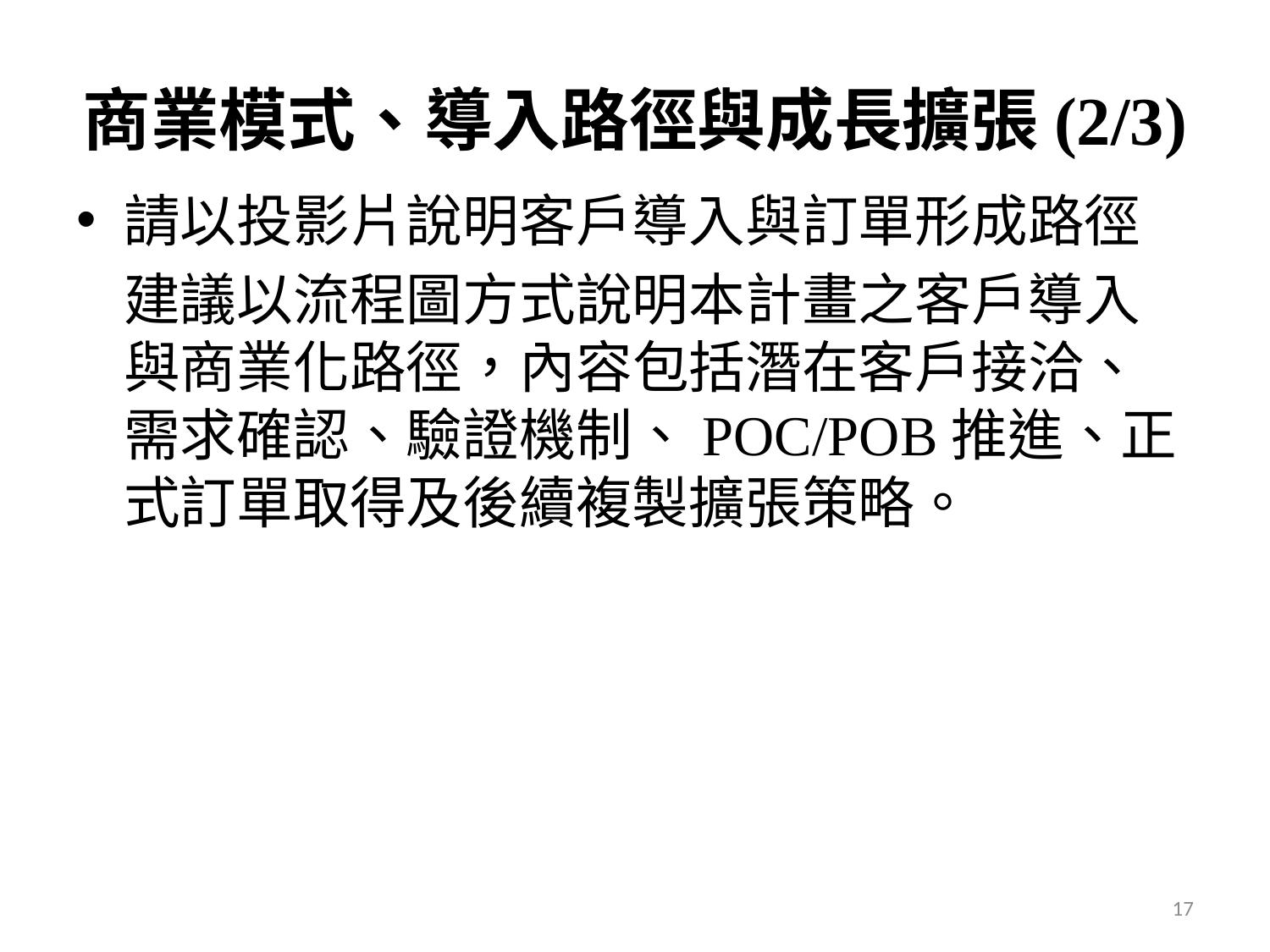

# 商業模式、導入路徑與成長擴張(2/3)
請以投影片說明客戶導入與訂單形成路徑
建議以流程圖方式說明本計畫之客戶導入與商業化路徑，內容包括潛在客戶接洽、需求確認、驗證機制、POC/POB推進、正式訂單取得及後續複製擴張策略。
17